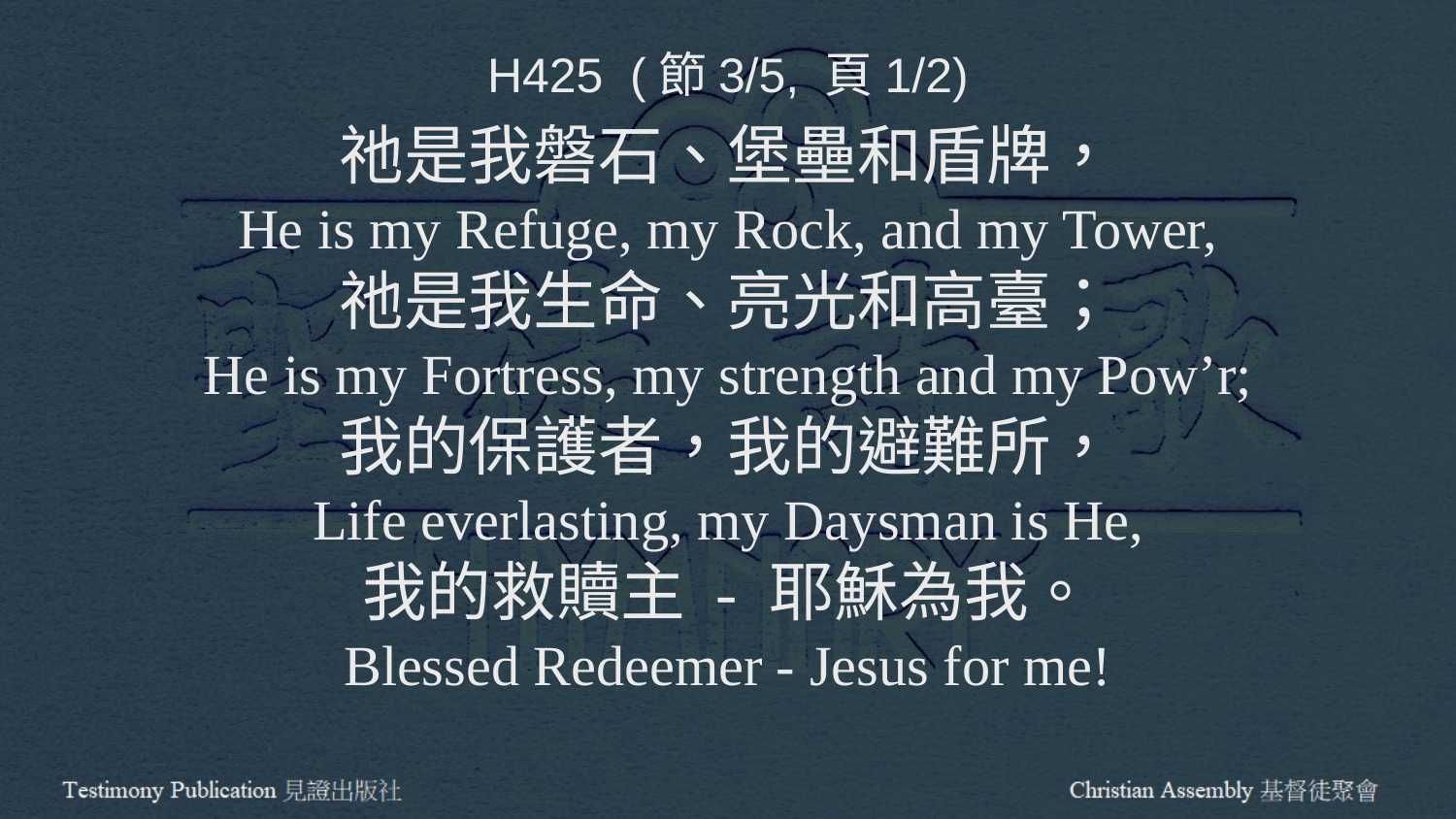

H425  (節3/5, 頁1/2)
祂是我磐石、堡壘和盾牌，
He is my Refuge, my Rock, and my Tower,
祂是我生命、亮光和高臺；
He is my Fortress, my strength and my Pow’r;
我的保護者，我的避難所，
Life everlasting, my Daysman is He,
我的救贖主 - 耶穌為我。
Blessed Redeemer - Jesus for me!